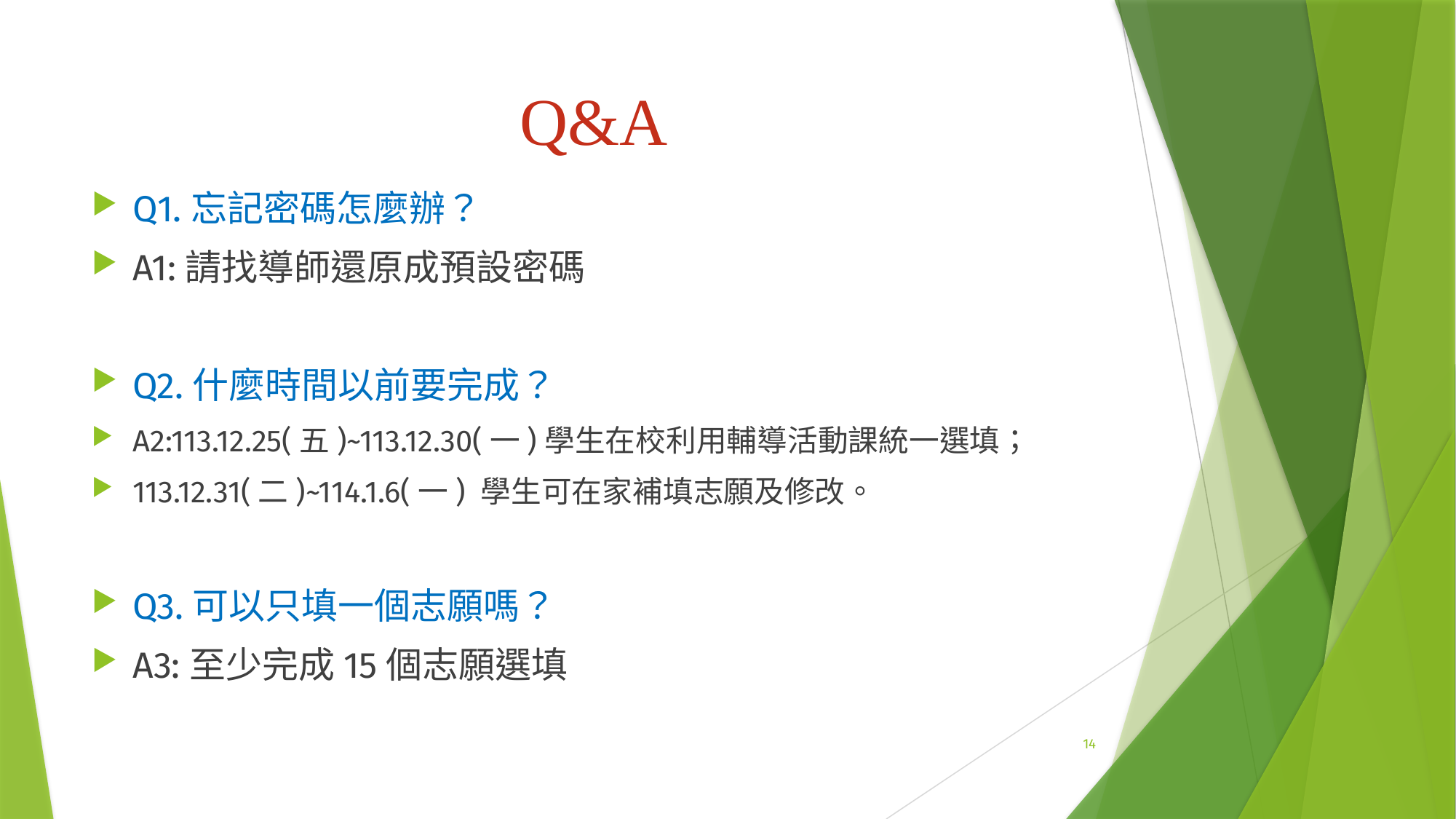

# Q&A
Q1.忘記密碼怎麼辦？
A1:請找導師還原成預設密碼

Q2.什麼時間以前要完成？
A2:113.12.25(五)~113.12.30(一)學生在校利用輔導活動課統一選填；
113.12.31(二)~114.1.6(一) 學生可在家補填志願及修改。

Q3.可以只填一個志願嗎？
A3:至少完成15個志願選填
14